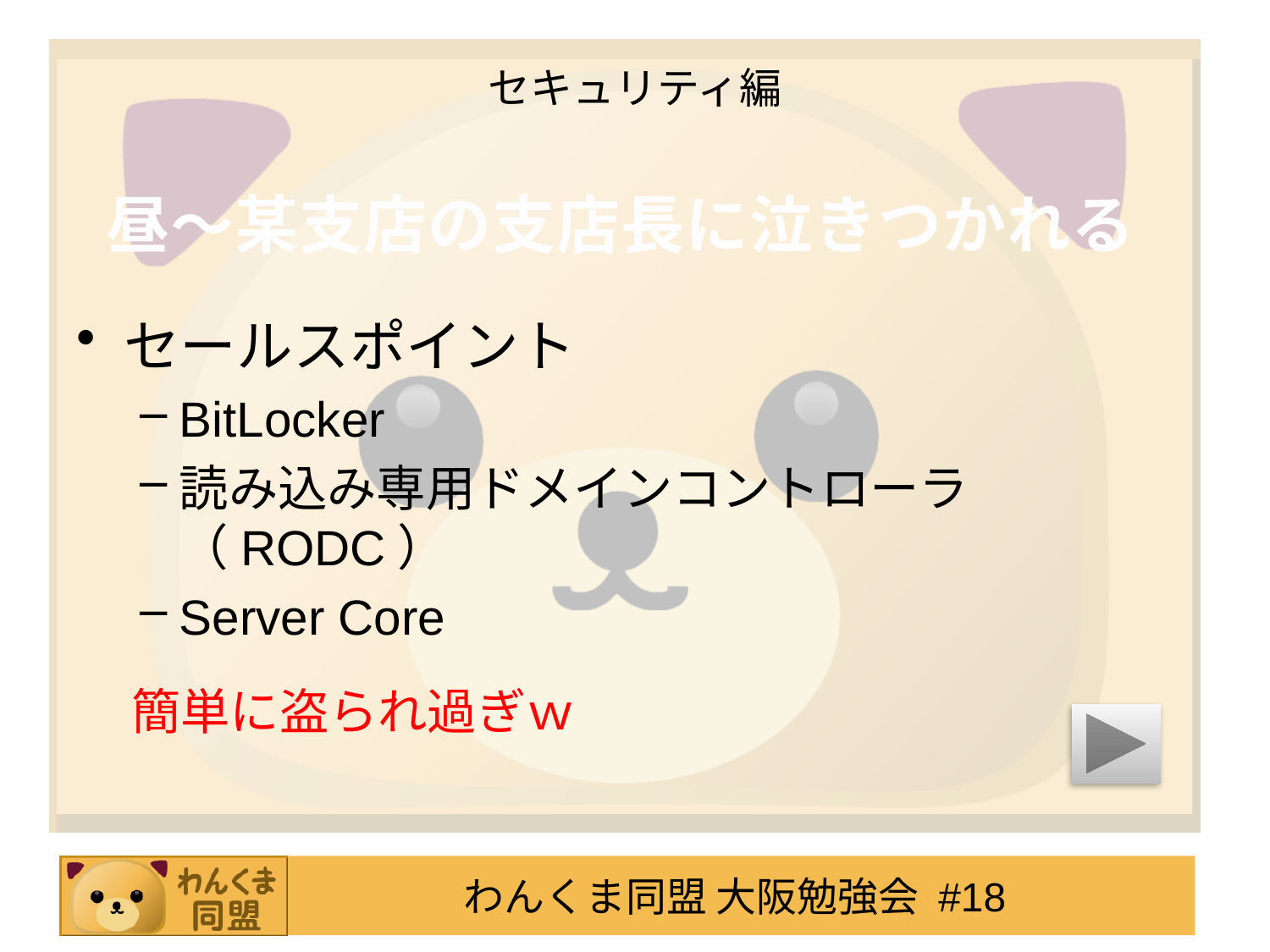

# セキュリティ編

セールスポイント
BitLocker
読み込み専用ドメインコントローラ（RODC）
Server Core

昼～某支店の支店長に泣きつかれる
簡単に盗られ過ぎｗ